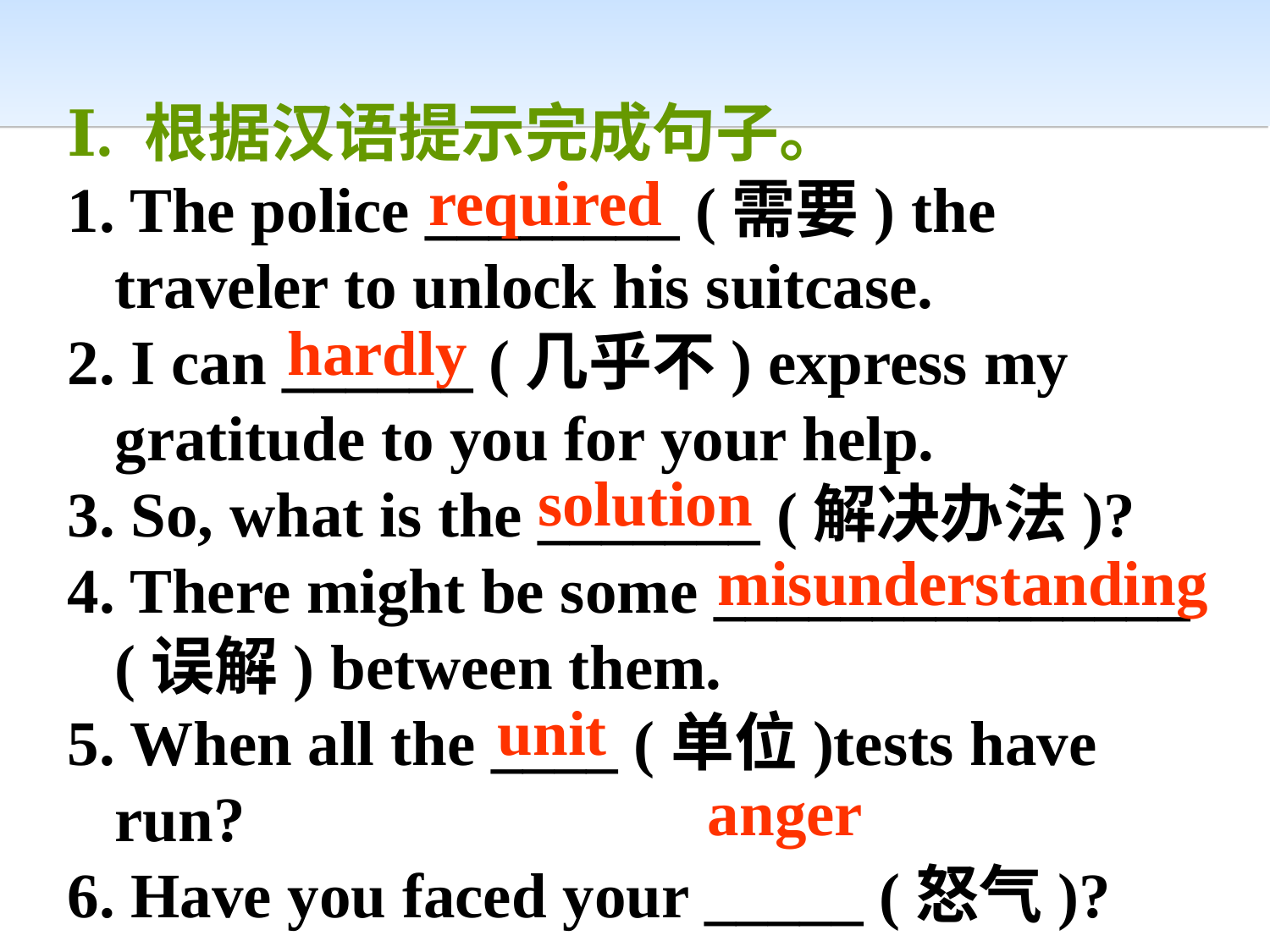

Ⅰ. 根据汉语提示完成句子。
1. The police ________ (需要) the traveler to unlock his suitcase.
2. I can ______ (几乎不) express my gratitude to you for your help.
3. So, what is the _______ (解决办法)?
4. There might be some _______________ (误解) between them.
5. When all the ____ (单位)tests have run?
6. Have you faced your _____ (怒气)?
required
hardly
solution
misunderstanding
unit
anger